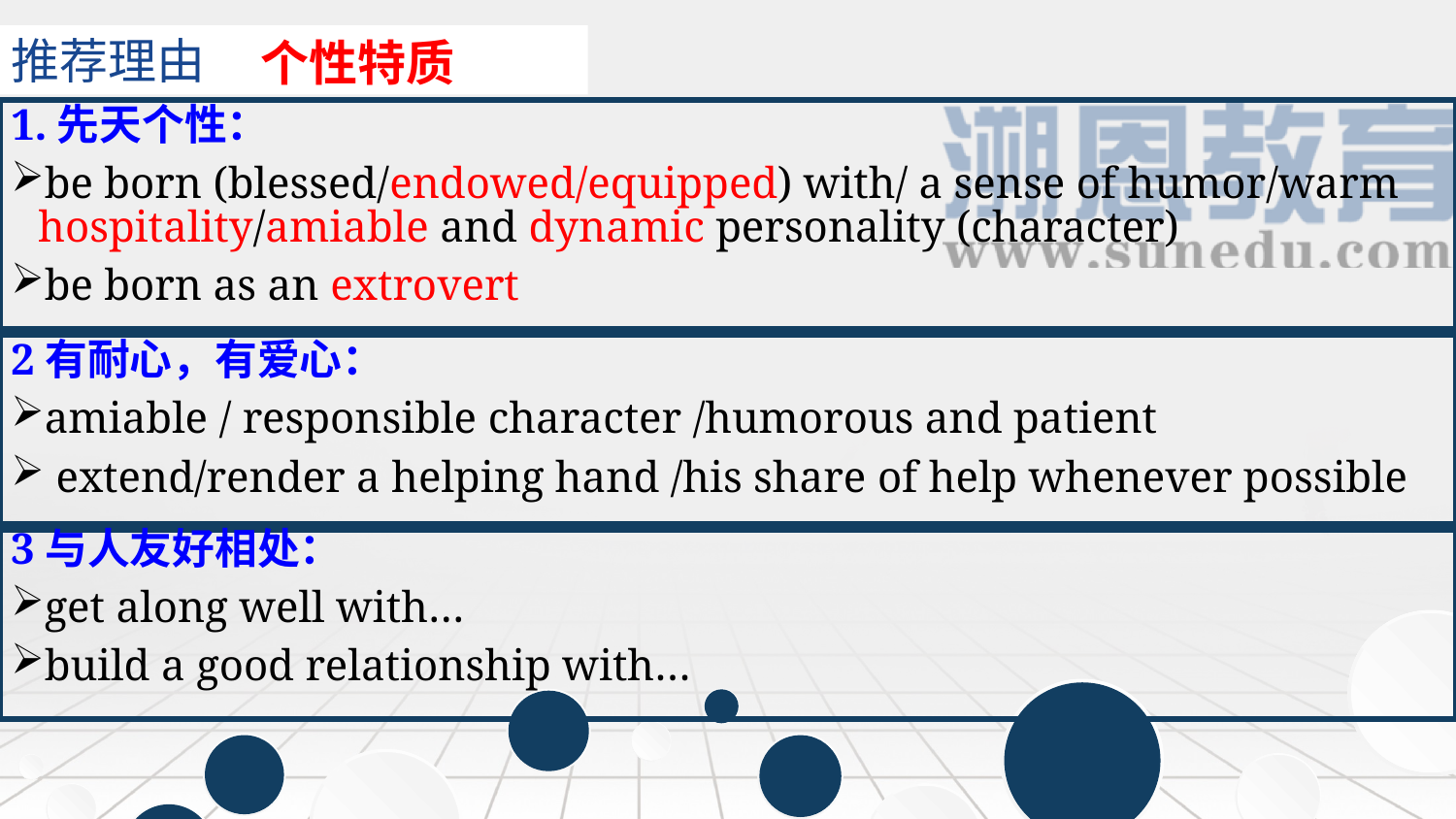

推荐理由
We provide the best way to  your business.
个性特质
1.先天个性：
be born (blessed/endowed/equipped) with/ a sense of humor/warm hospitality/amiable and dynamic personality (character)
be born as an extrovert
2有耐心，有爱心：
amiable / responsible character /humorous and patient
 extend/render a helping hand /his share of help whenever possible
3与人友好相处：
get along well with…
build a good relationship with…